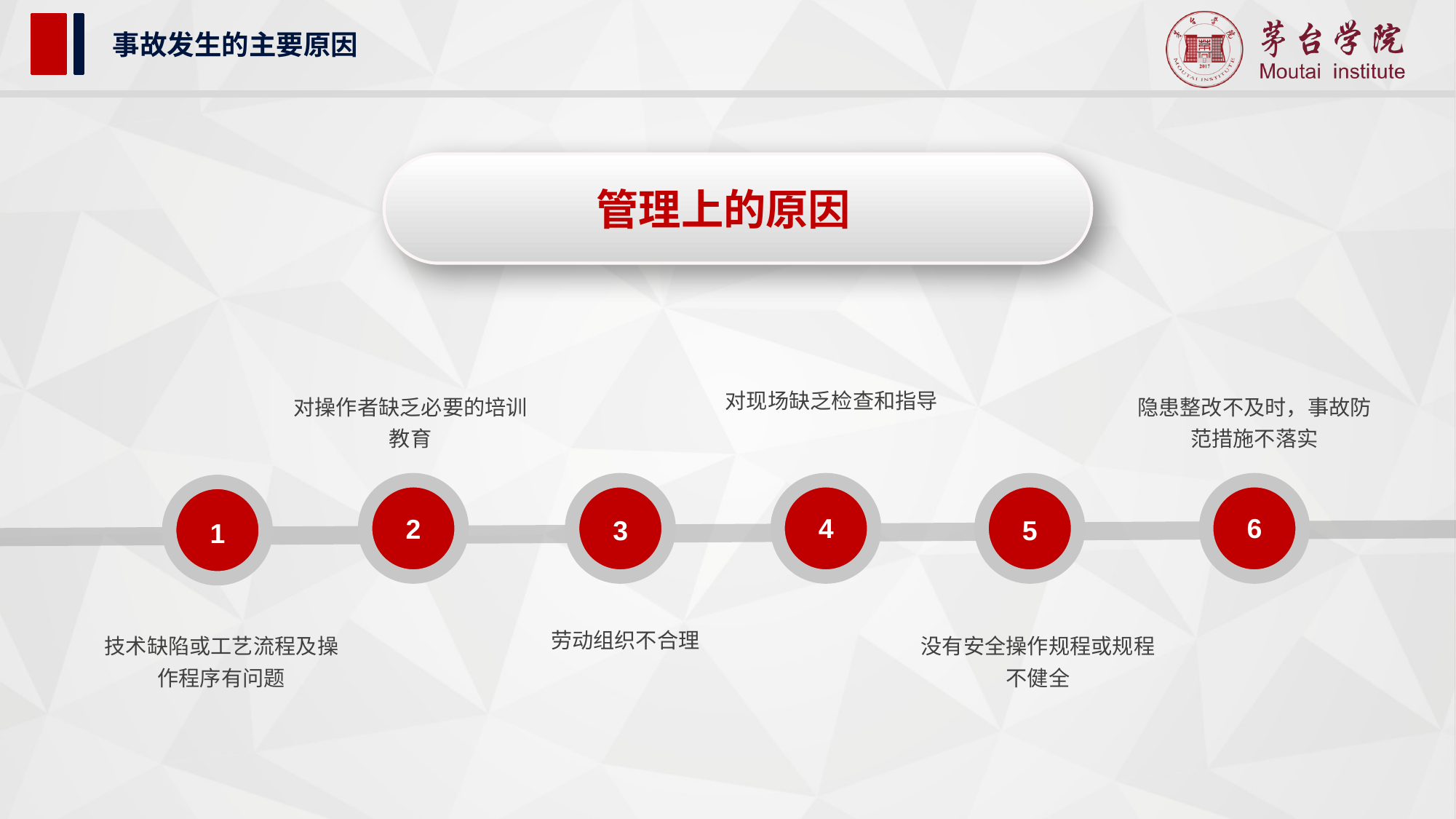

事故发生的主要原因

管理上的原因
对操作者缺乏必要的培训教育
对现场缺乏检查和指导
隐患整改不及时，事故防范措施不落实

2

3

4

5

6

1
技术缺陷或工艺流程及操作程序有问题
没有安全操作规程或规程不健全
劳动组织不合理